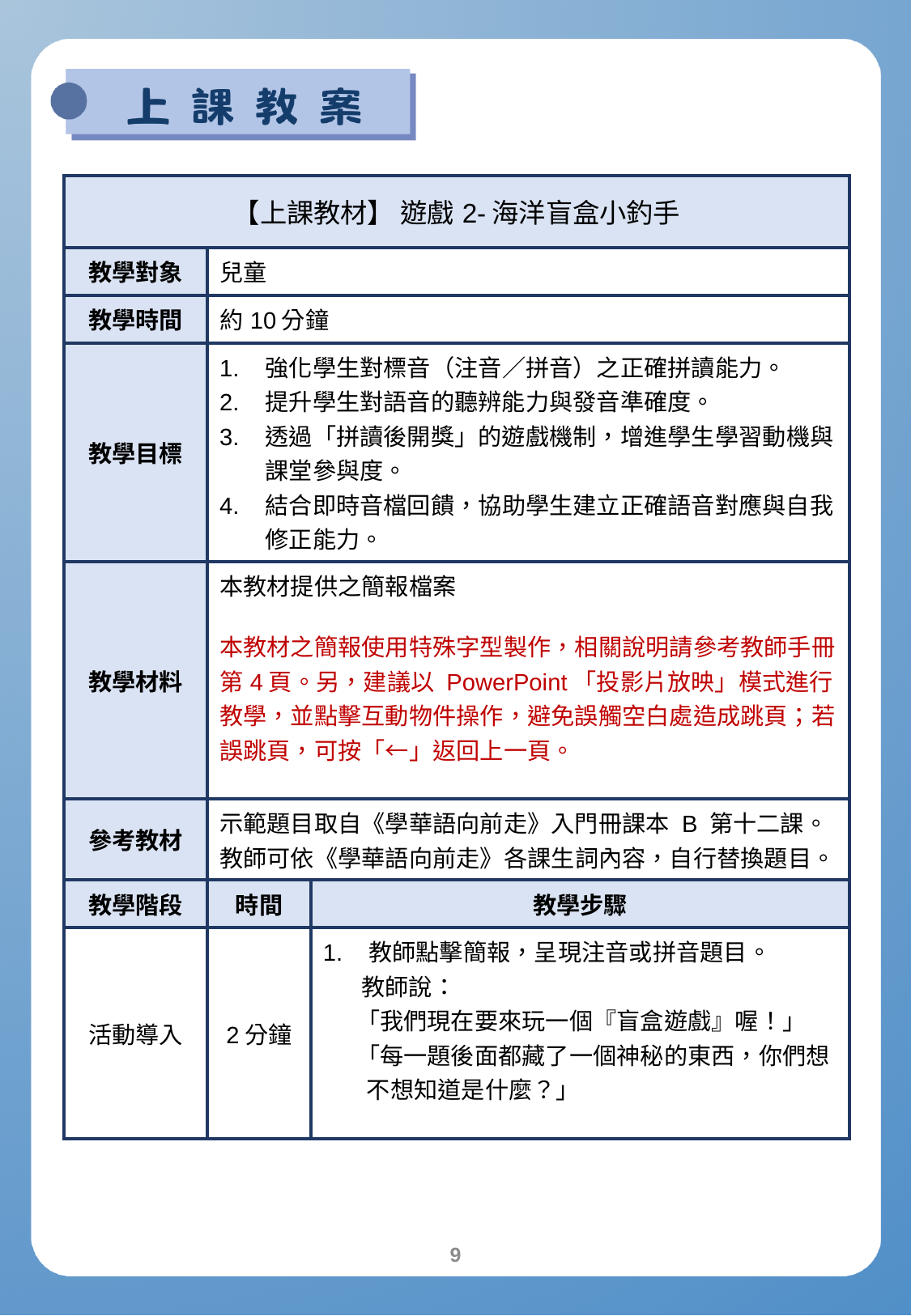

| 【上課教材】 遊戲2-海洋盲盒小釣手 |  |  |
| --- | --- | --- |
| 教學對象 | 兒童 |  |
| 教學時間 | 約10分鐘 |  |
| 教學目標 | 強化學生對標音（注音／拼音）之正確拼讀能力。 提升學生對語音的聽辨能力與發音準確度。 透過「拼讀後開獎」的遊戲機制，增進學生學習動機與課堂參與度。 結合即時音檔回饋，協助學生建立正確語音對應與自我修正能力。 |  |
| 教學材料 | 本教材提供之簡報檔案 本教材之簡報使用特殊字型製作，相關說明請參考教師手冊第4頁。另，建議以 PowerPoint「投影片放映」模式進行教學，並點擊互動物件操作，避免誤觸空白處造成跳頁；若誤跳頁，可按「←」返回上一頁。 |  |
| 參考教材 | 示範題目取自《學華語向前走》入門冊課本 B 第十二課。教師可依《學華語向前走》各課生詞內容，自行替換題目。 |  |
| 教學階段 | 時間 | 教學步驟 |
| 活動導入 | 2分鐘 | 教師點擊簡報，呈現注音或拼音題目。　 教師說：　 「我們現在要來玩一個『盲盒遊戲』喔！」　 「每一題後面都藏了一個神秘的東西，你們想 不想知道是什麼？」 |
9